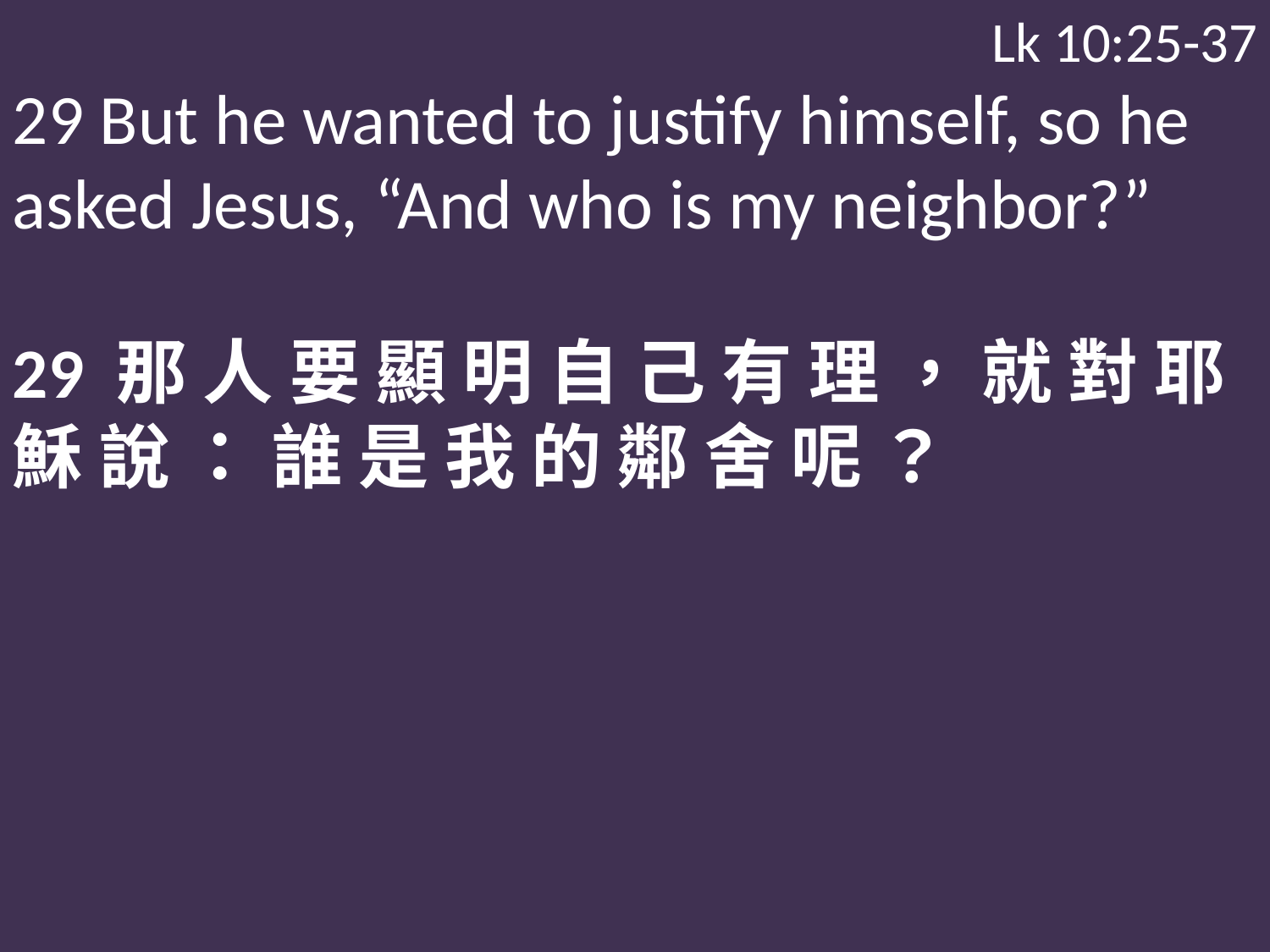

Lk 10:25-37
29 But he wanted to justify himself, so he asked Jesus, “And who is my neighbor?”

29 那 人 要 顯 明 自 己 有 理 ， 就 對 耶 穌 說 ： 誰 是 我 的 鄰 舍 呢 ？